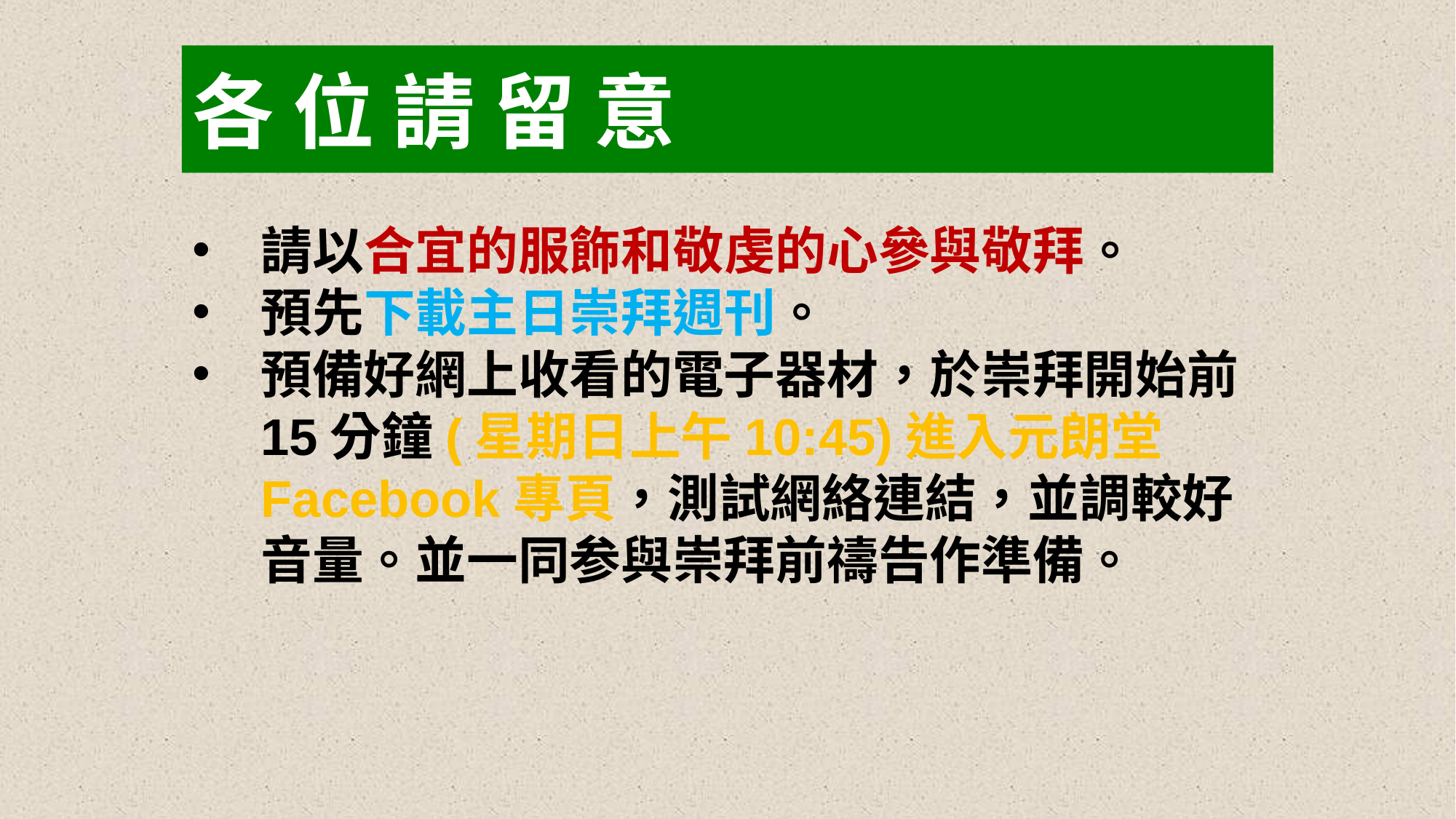

各 位 請 留 意
請以合宜的服飾和敬虔的心參與敬拜。
預先下載主日崇拜週刊。
預備好網上收看的電子器材，於崇拜開始前15分鐘(星期日上午10:45)進入元朗堂Facebook專頁，測試網絡連結，並調較好音量。並一同参與崇拜前禱告作準備。